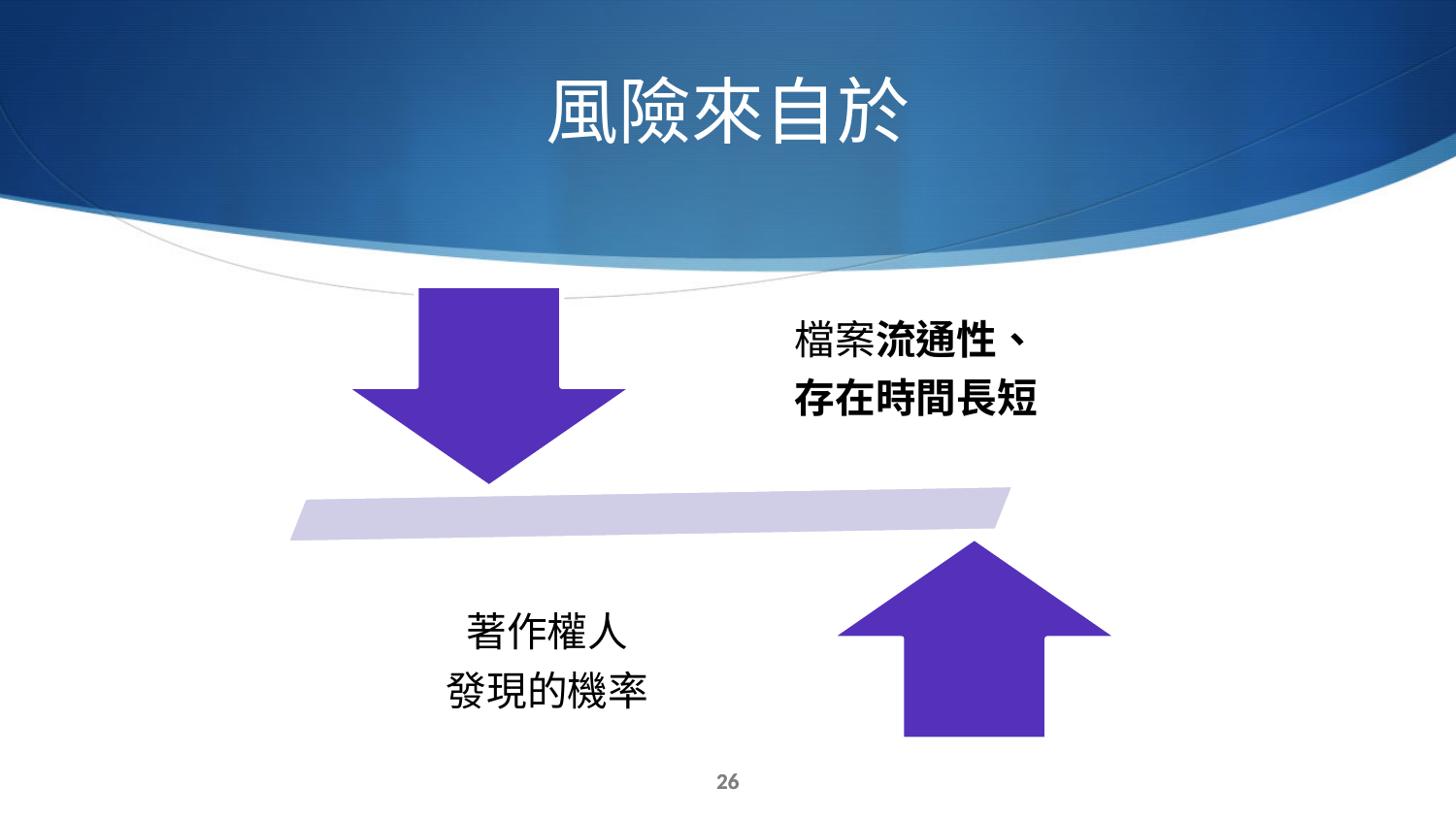

# 風險來自於
檔案流通性、
存在時間長短
著作權人
發現的機率
26
26